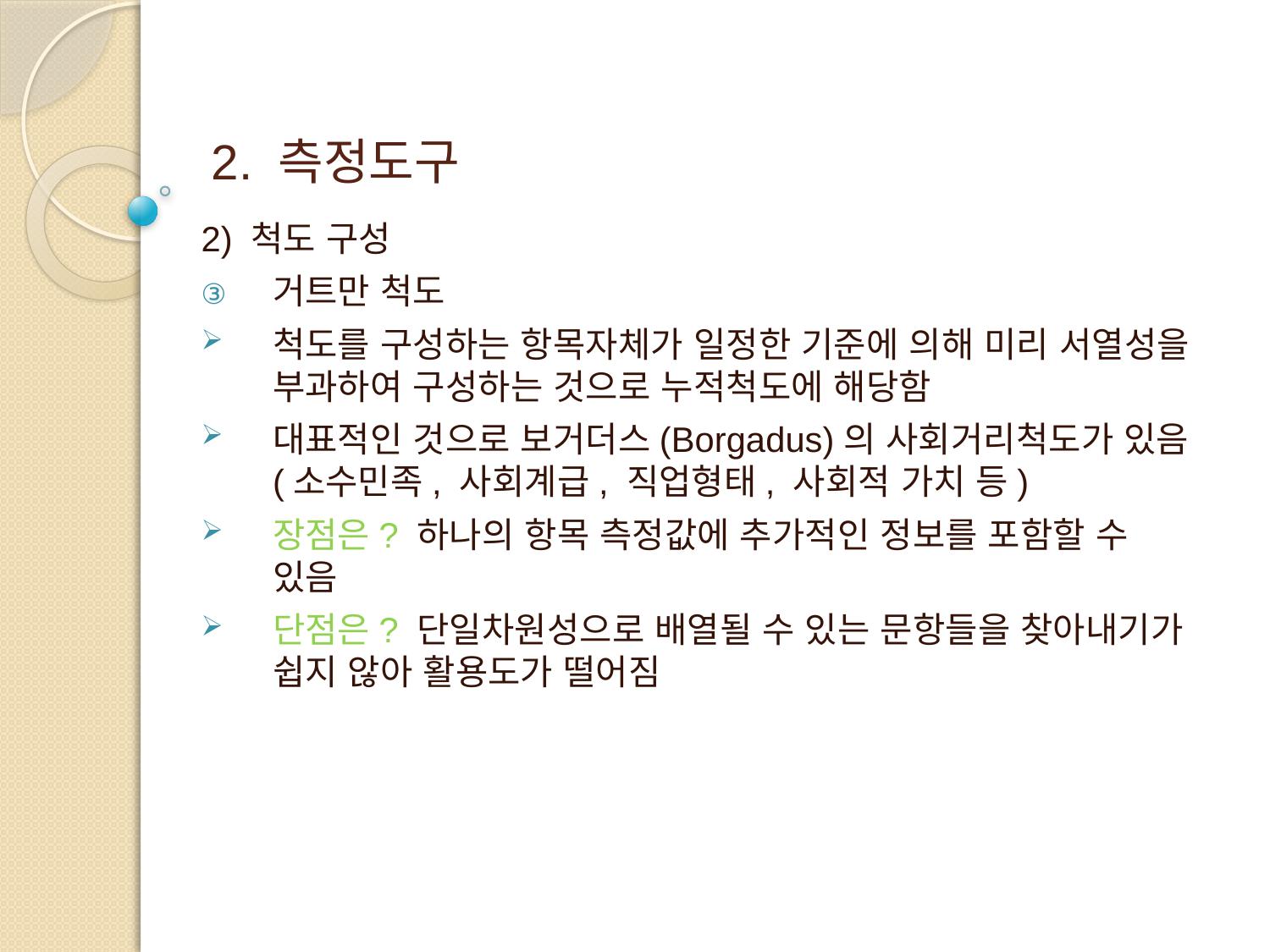

# 2. 측정도구
2) 척도 구성
거트만 척도
척도를 구성하는 항목자체가 일정한 기준에 의해 미리 서열성을 부과하여 구성하는 것으로 누적척도에 해당함
대표적인 것으로 보거더스(Borgadus)의 사회거리척도가 있음(소수민족, 사회계급, 직업형태, 사회적 가치 등)
장점은? 하나의 항목 측정값에 추가적인 정보를 포함할 수 있음
단점은? 단일차원성으로 배열될 수 있는 문항들을 찾아내기가 쉽지 않아 활용도가 떨어짐